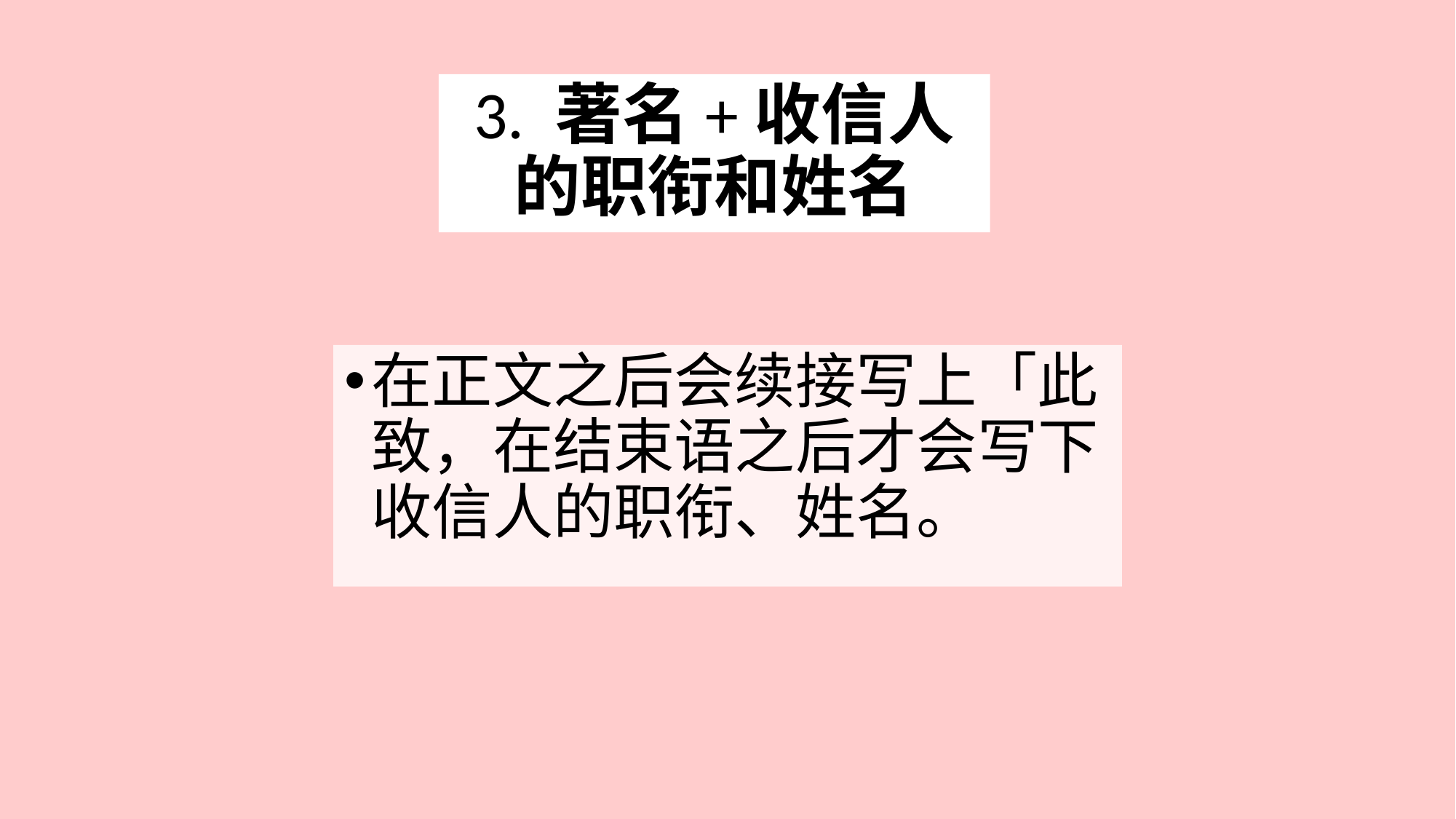

# 3. 著名+收信人的职衔和姓名
在正文之后会续接写上「此致，在结束语之后才会写下收信人的职衔、姓名。